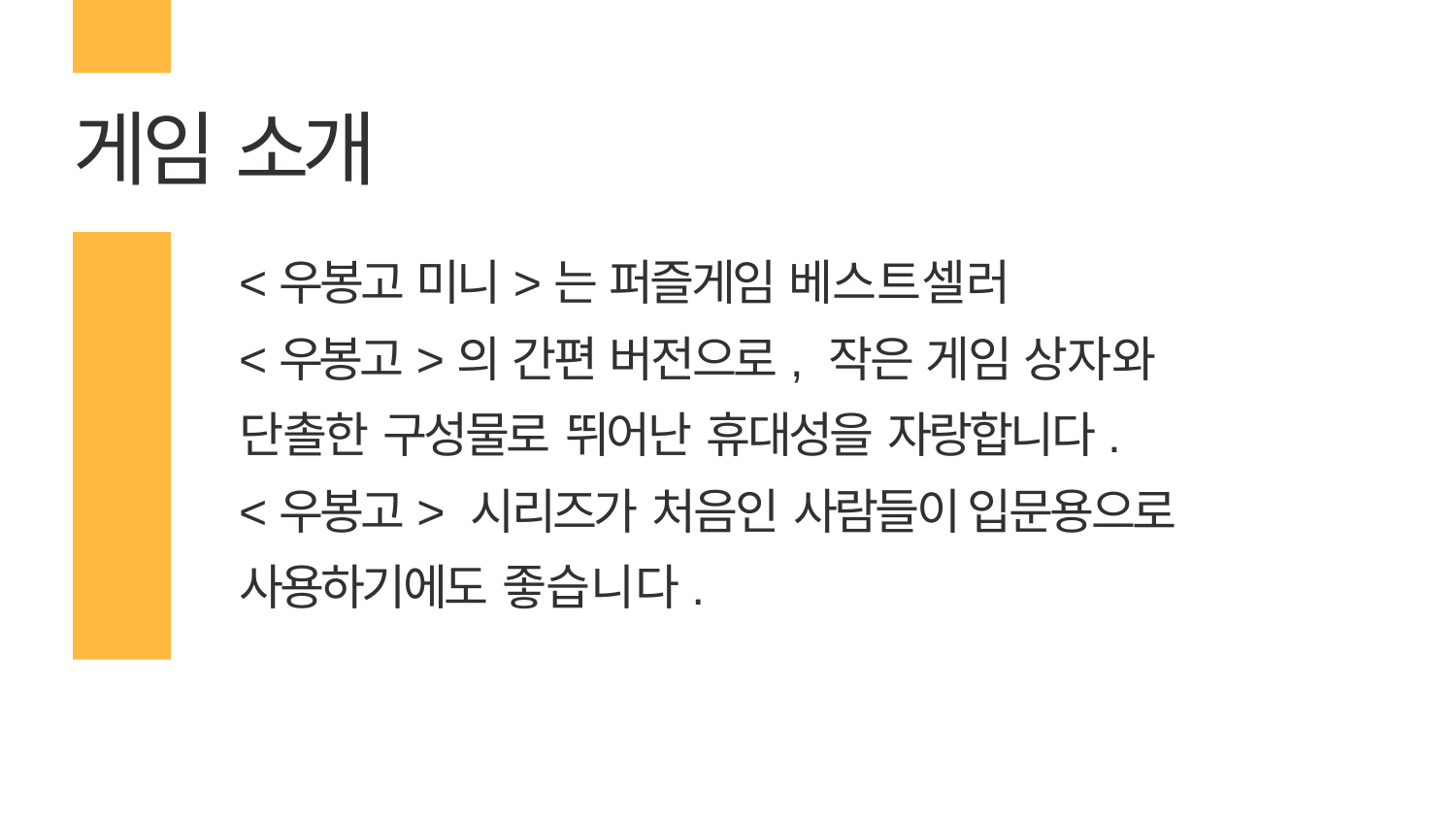

# 게임 소개
<우봉고 미니>는 퍼즐게임 베스트셀러
<우봉고>의 간편 버전으로, 작은 게임 상자와
단촐한 구성물로 뛰어난 휴대성을 자랑합니다.
<우봉고> 시리즈가 처음인 사람들이 입문용으로 사용하기에도 좋습니다.